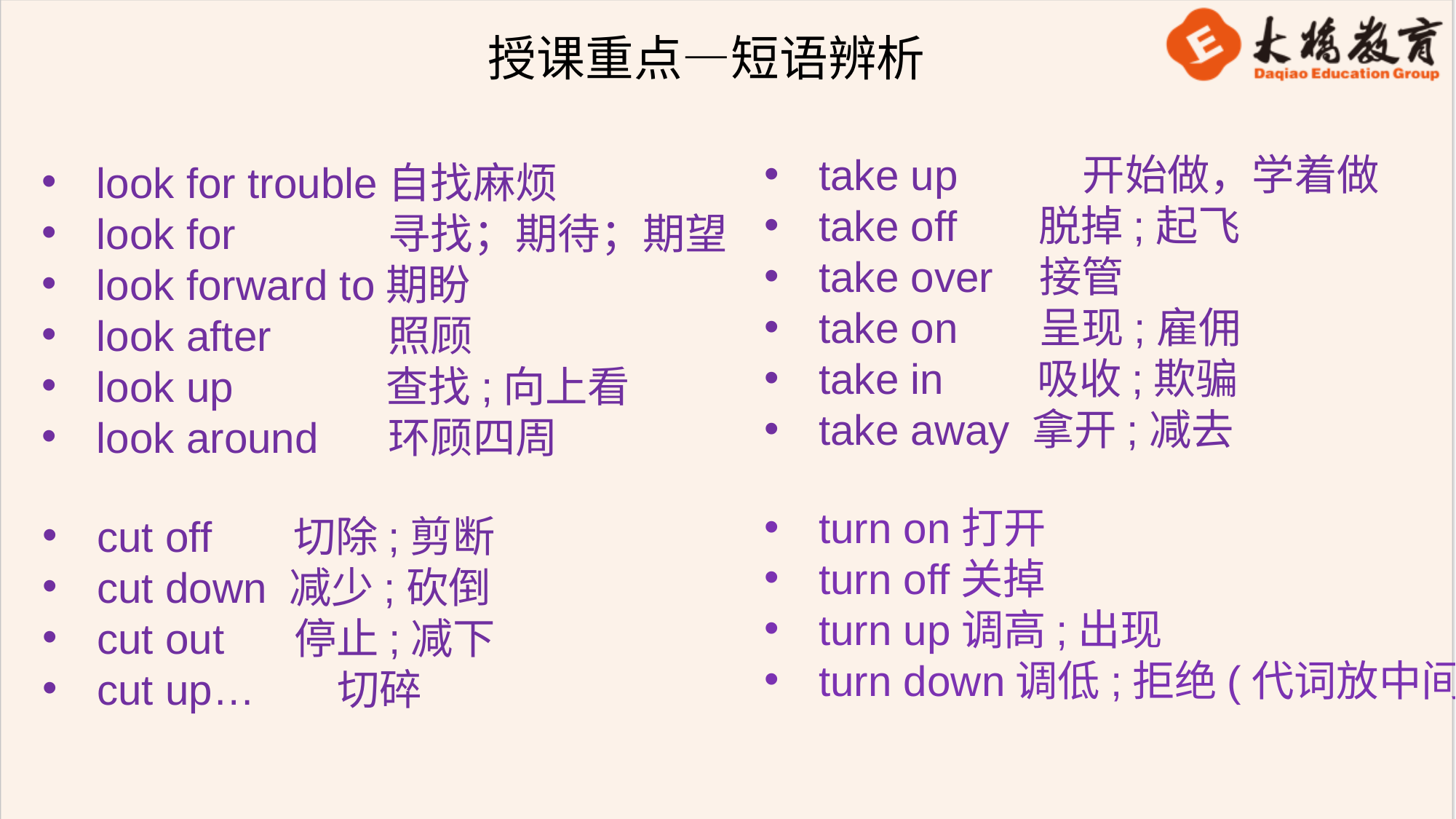

# 授课重点—短语辨析
take up 	   开始做，学着做
take off      脱掉;起飞
take over   接管
take on      呈现;雇佣
take in       吸收;欺骗
take away 拿开;减去
look for trouble自找麻烦
look for            寻找；期待；期望
look forward to期盼
look after         照顾
look up            查找;向上看
look around     环顾四周
turn on打开
turn off关掉
turn up调高;出现
turn down调低;拒绝(代词放中间)
cut off      切除;剪断
cut down 减少;砍倒
cut out     停止;减下
cut up…	 切碎